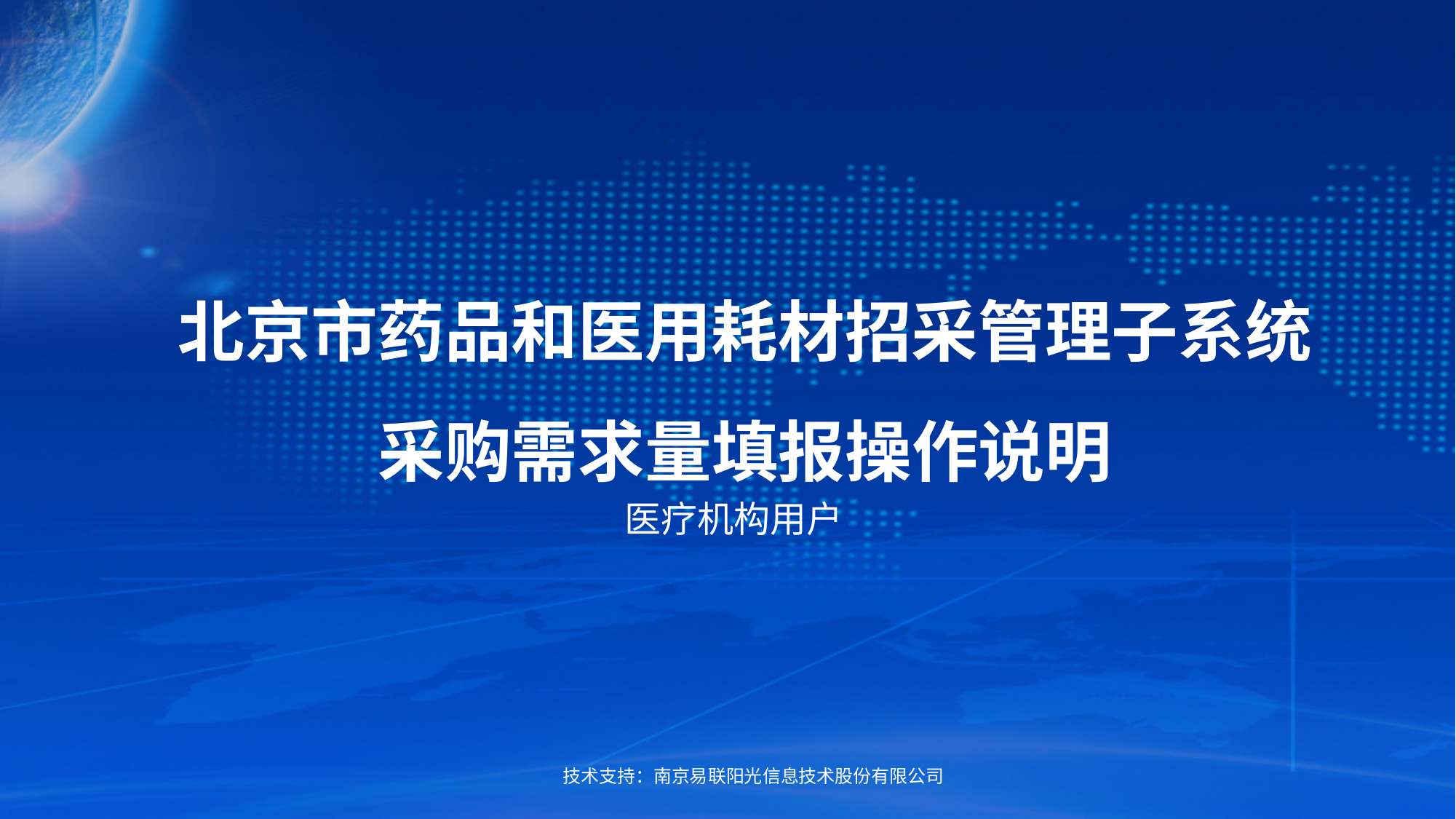

北京市药品和医用耗材招采管理子系统
采购需求量填报操作说明
医疗机构用户